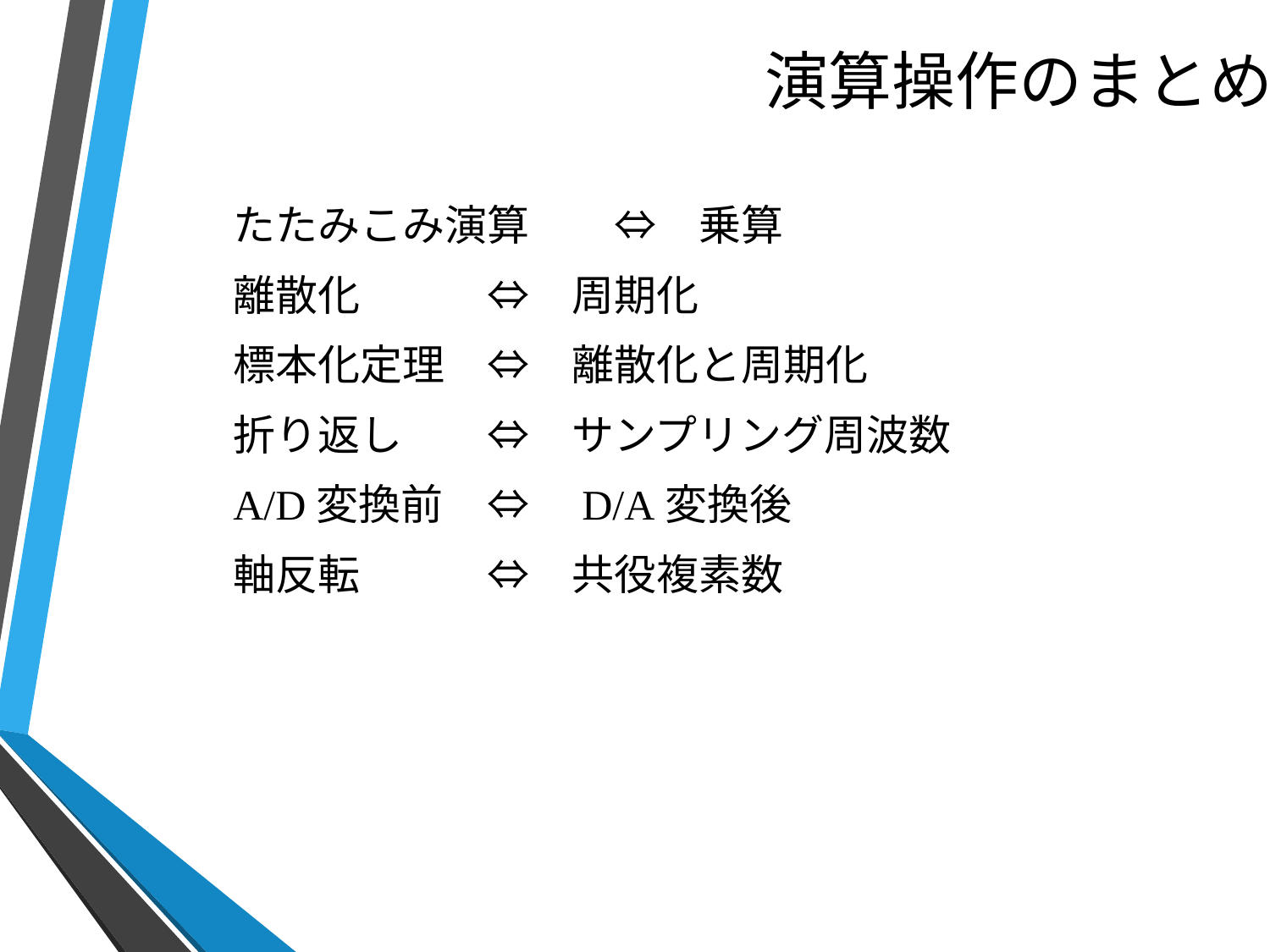

# 演算操作のまとめ
たたみこみ演算	⇔　乗算
離散化	⇔　周期化
標本化定理	⇔　離散化と周期化
折り返し	⇔　サンプリング周波数
A/D変換前	⇔　D/A変換後
軸反転	⇔　共役複素数